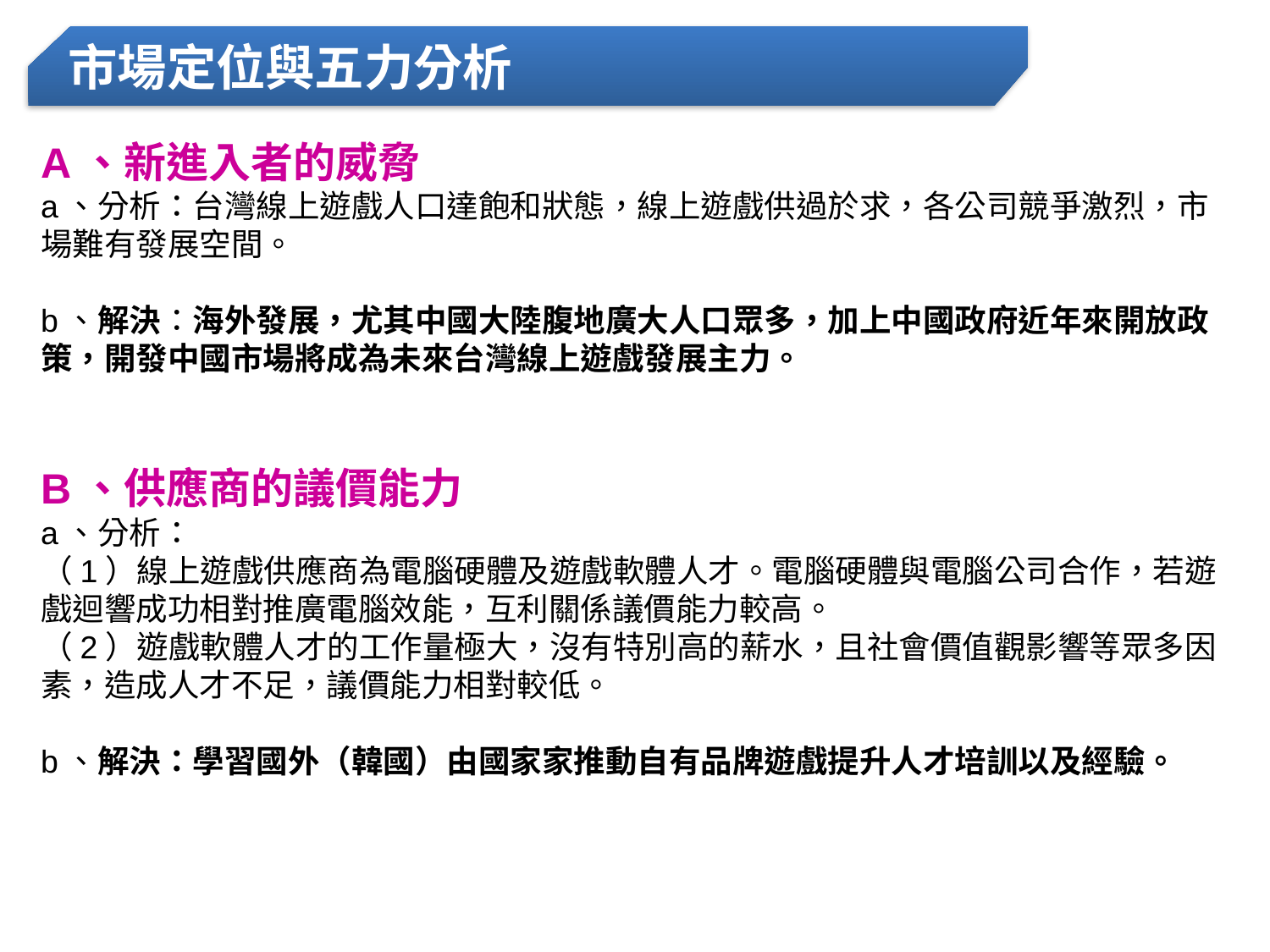

市場定位與五力分析

A、新進入者的威脅
a、分析：台灣線上遊戲人口達飽和狀態，線上遊戲供過於求，各公司競爭激烈，市場難有發展空間。

b、解決：海外發展，尤其中國大陸腹地廣大人口眾多，加上中國政府近年來開放政策，開發中國市場將成為未來台灣線上遊戲發展主力。

B、供應商的議價能力
a、分析：
（1）線上遊戲供應商為電腦硬體及遊戲軟體人才。電腦硬體與電腦公司合作，若遊戲迴響成功相對推廣電腦效能，互利關係議價能力較高。
（2）遊戲軟體人才的工作量極大，沒有特別高的薪水，且社會價值觀影響等眾多因素，造成人才不足，議價能力相對較低。

b、解決：學習國外（韓國）由國家家推動自有品牌遊戲提升人才培訓以及經驗。